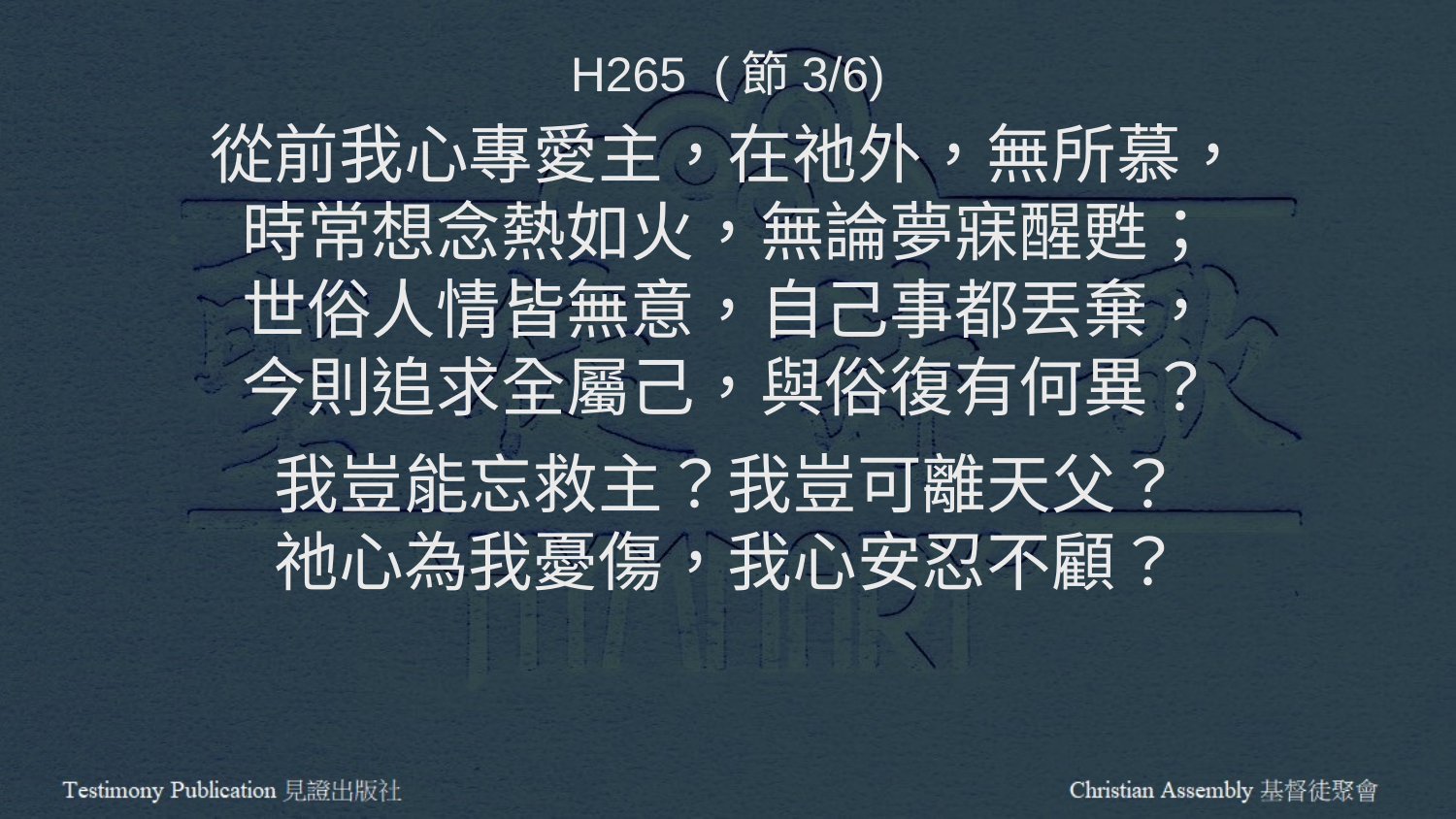

H265  (節3/6)
從前我心專愛主，在祂外，無所慕，
時常想念熱如火，無論夢寐醒甦；
世俗人情皆無意，自己事都丟棄，
今則追求全屬己，與俗復有何異？

我豈能忘救主？我豈可離天父？
祂心為我憂傷，我心安忍不顧？